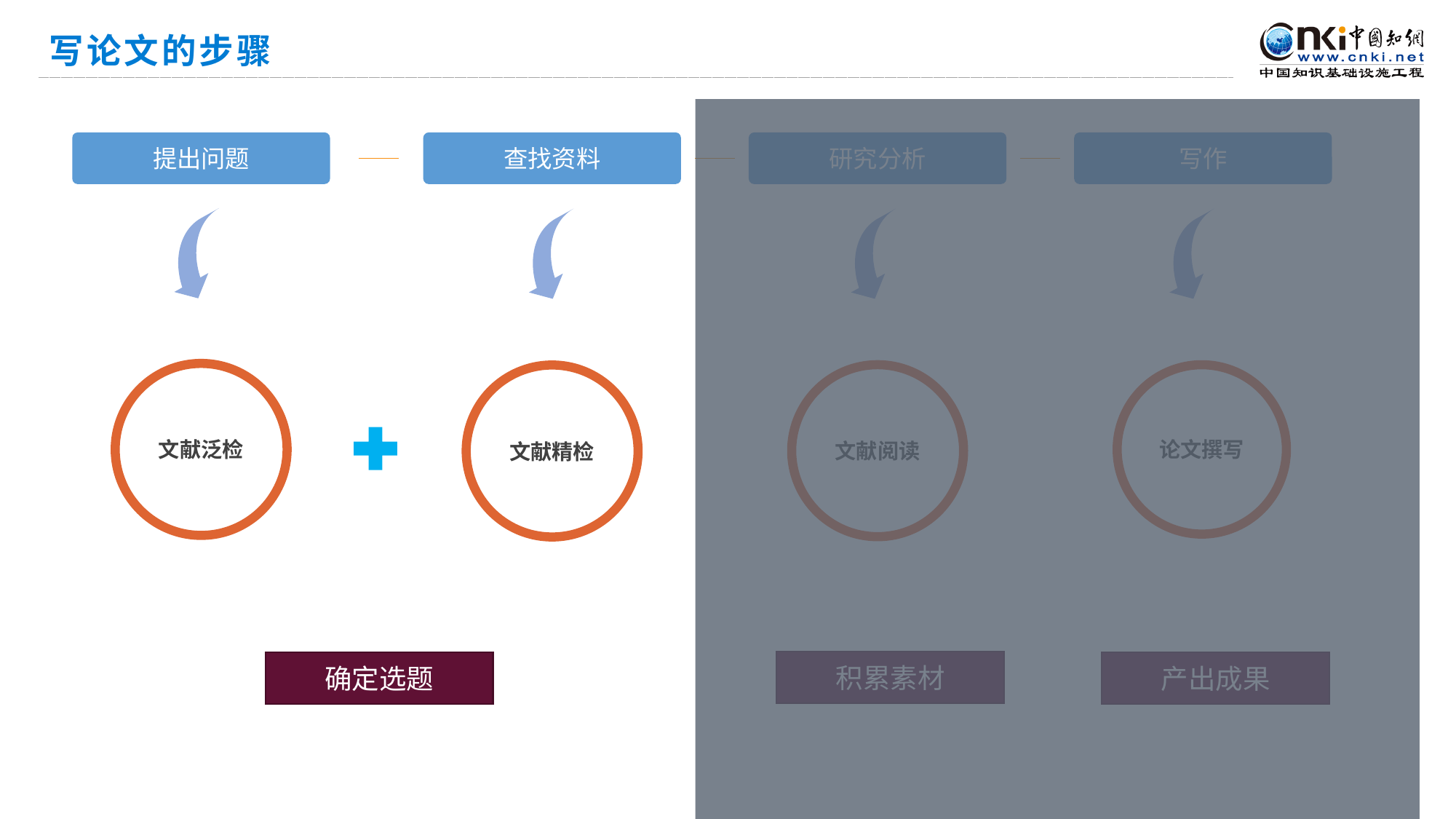

# 写论文的步骤

提出问题
研究分析
写作
查找资料

文献泛检
文献阅读
论文撰写
文献精检

积累素材
确定选题
产出成果